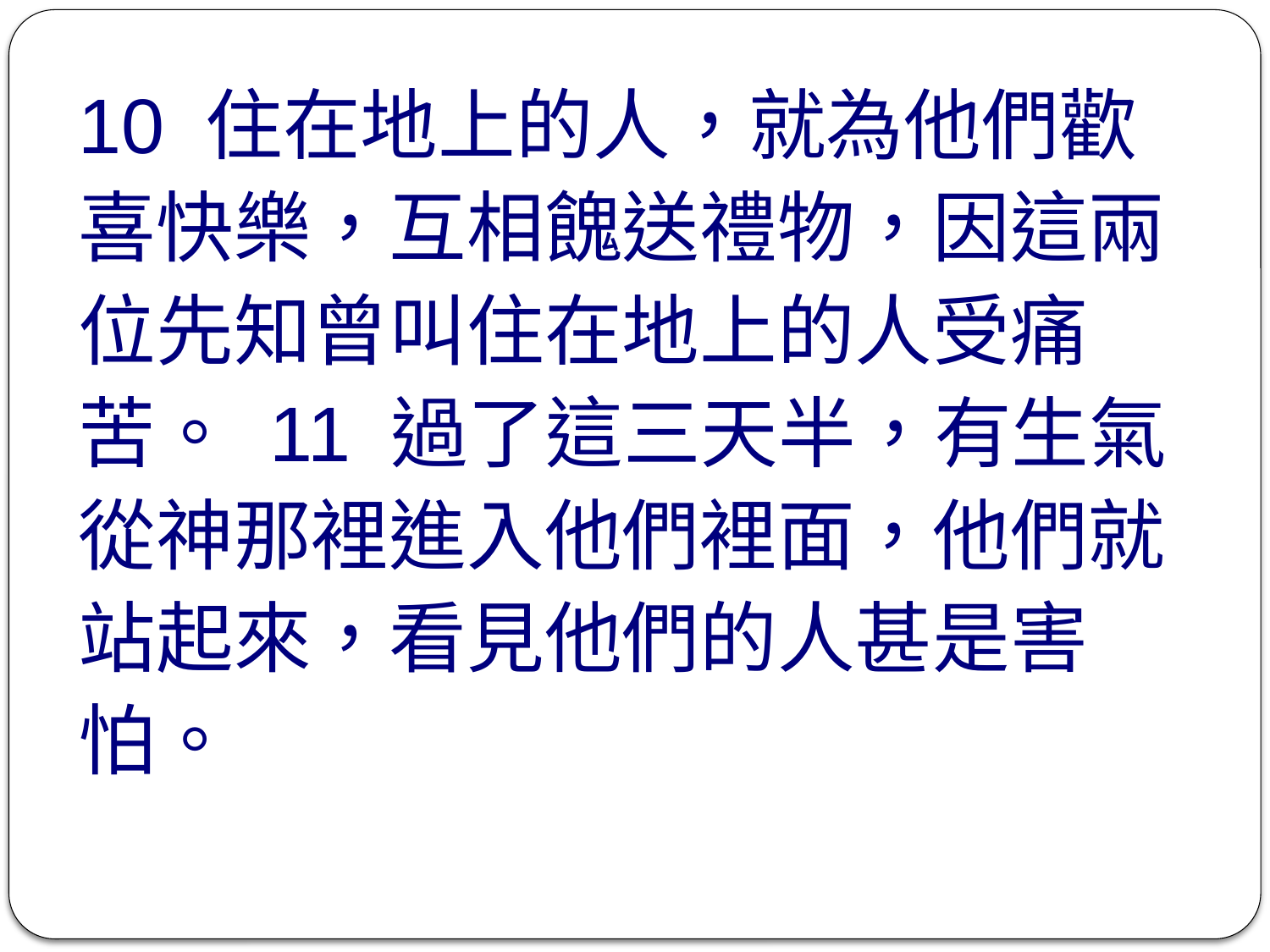

10 住在地上的人，就為他們歡喜快樂，互相餽送禮物，因這兩位先知曾叫住在地上的人受痛苦。 11 過了這三天半，有生氣從神那裡進入他們裡面，他們就站起來，看見他們的人甚是害怕。